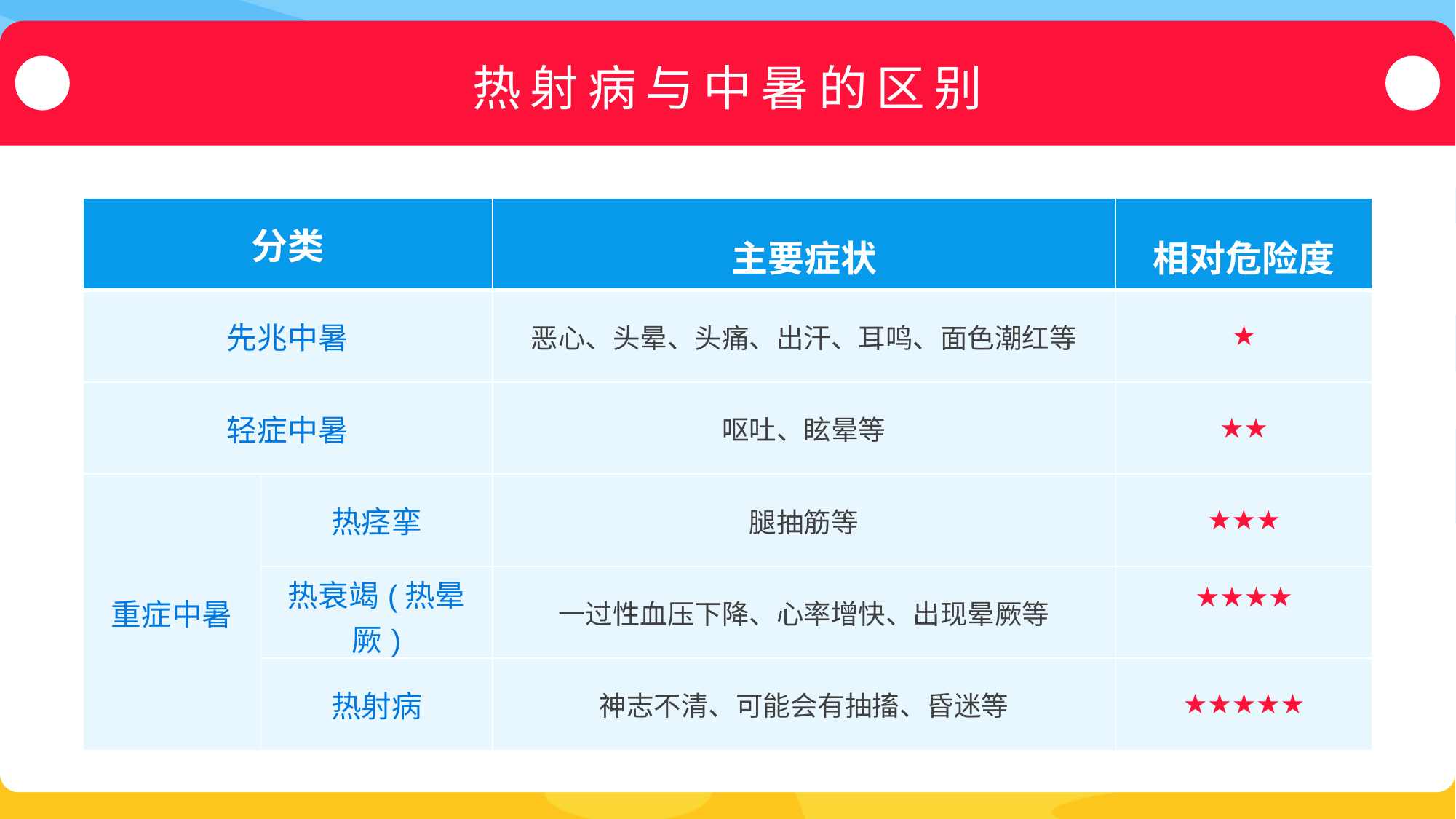

热射病与中暑的区别
| 分类 |  | 主要症状 | 相对危险度 |
| --- | --- | --- | --- |
| 先兆中暑 |  | 恶心、头晕、头痛、出汗、耳鸣、面色潮红等 | ★ |
| 轻症中暑 |  | 呕吐、眩晕等 | ★★ |
| 重症中暑 | 热痉挛 | 腿抽筋等 | ★★★ |
|  | 热衰竭(热晕厥) | 一过性血压下降、心率增快、出现晕厥等 | ★★★★ |
|  | 热射病 | 神志不清、可能会有抽搐、昏迷等 | ★★★★★ |